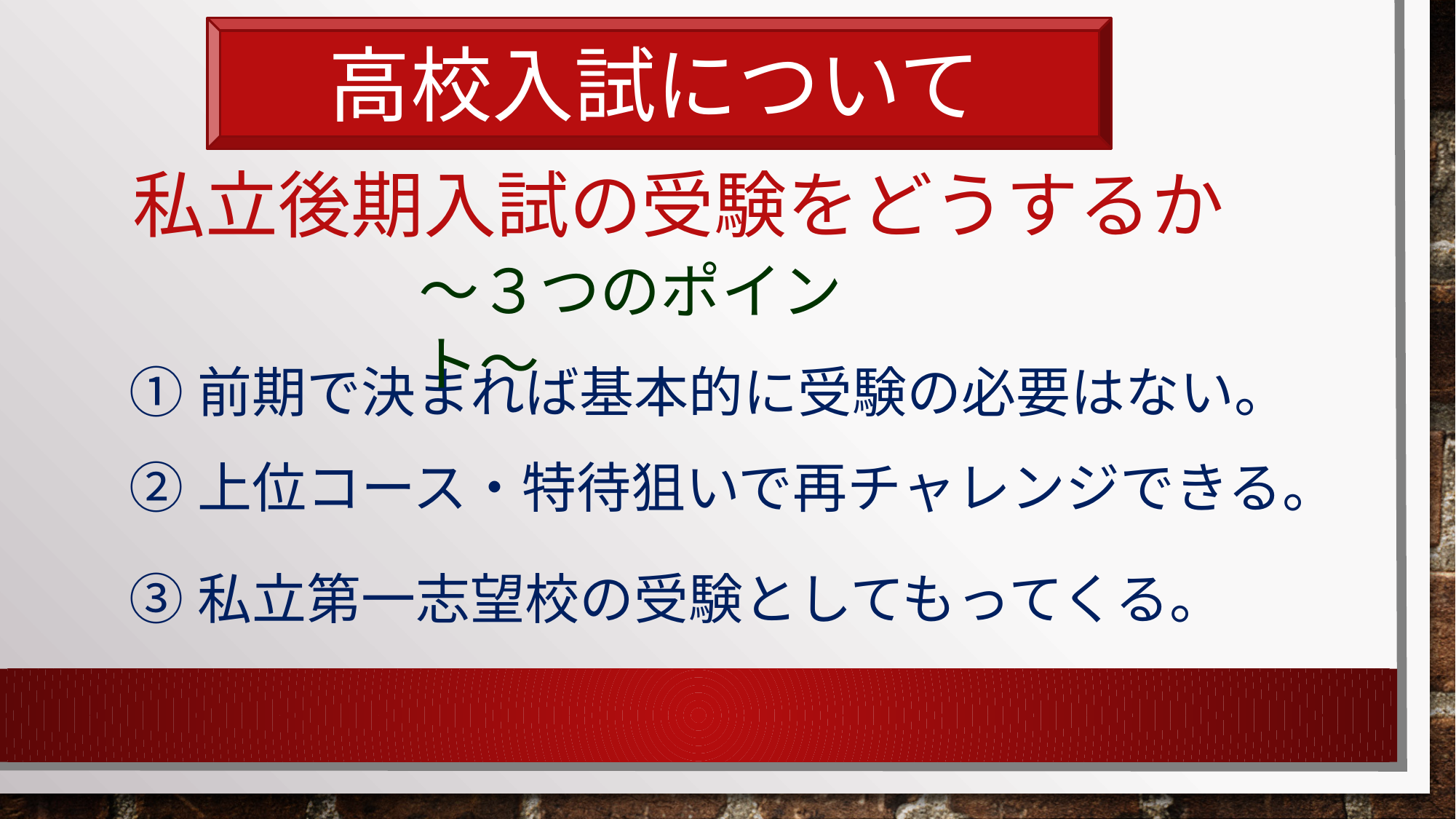

高校入試について
# 私立後期入試の受験をどうするか
～３つのポイント～
①前期で決まれば基本的に受験の必要はない。

②上位コース・特待狙いで再チャレンジできる。

③私立第一志望校の受験としてもってくる。